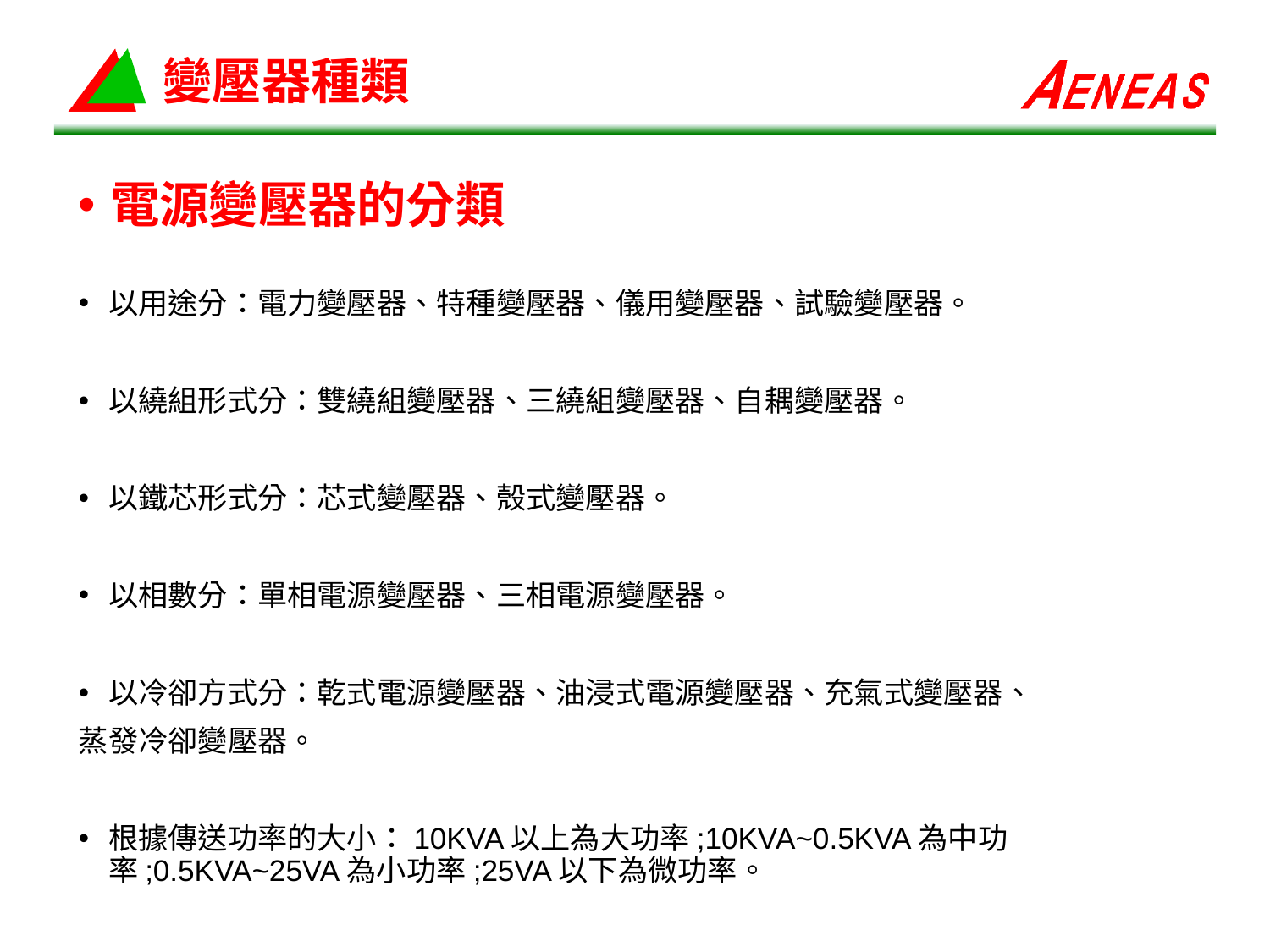

# 變壓器種類
電源變壓器的分類
以用途分：電力變壓器、特種變壓器、儀用變壓器、試驗變壓器。

以繞組形式分：雙繞組變壓器、三繞組變壓器、自耦變壓器。

以鐵芯形式分：芯式變壓器、殼式變壓器。

以相數分：單相電源變壓器、三相電源變壓器。

以冷卻方式分：乾式電源變壓器、油浸式電源變壓器、充氣式變壓器、
蒸發冷卻變壓器。

根據傳送功率的大小：10KVA以上為大功率;10KVA~0.5KVA為中功率;0.5KVA~25VA為小功率;25VA以下為微功率。